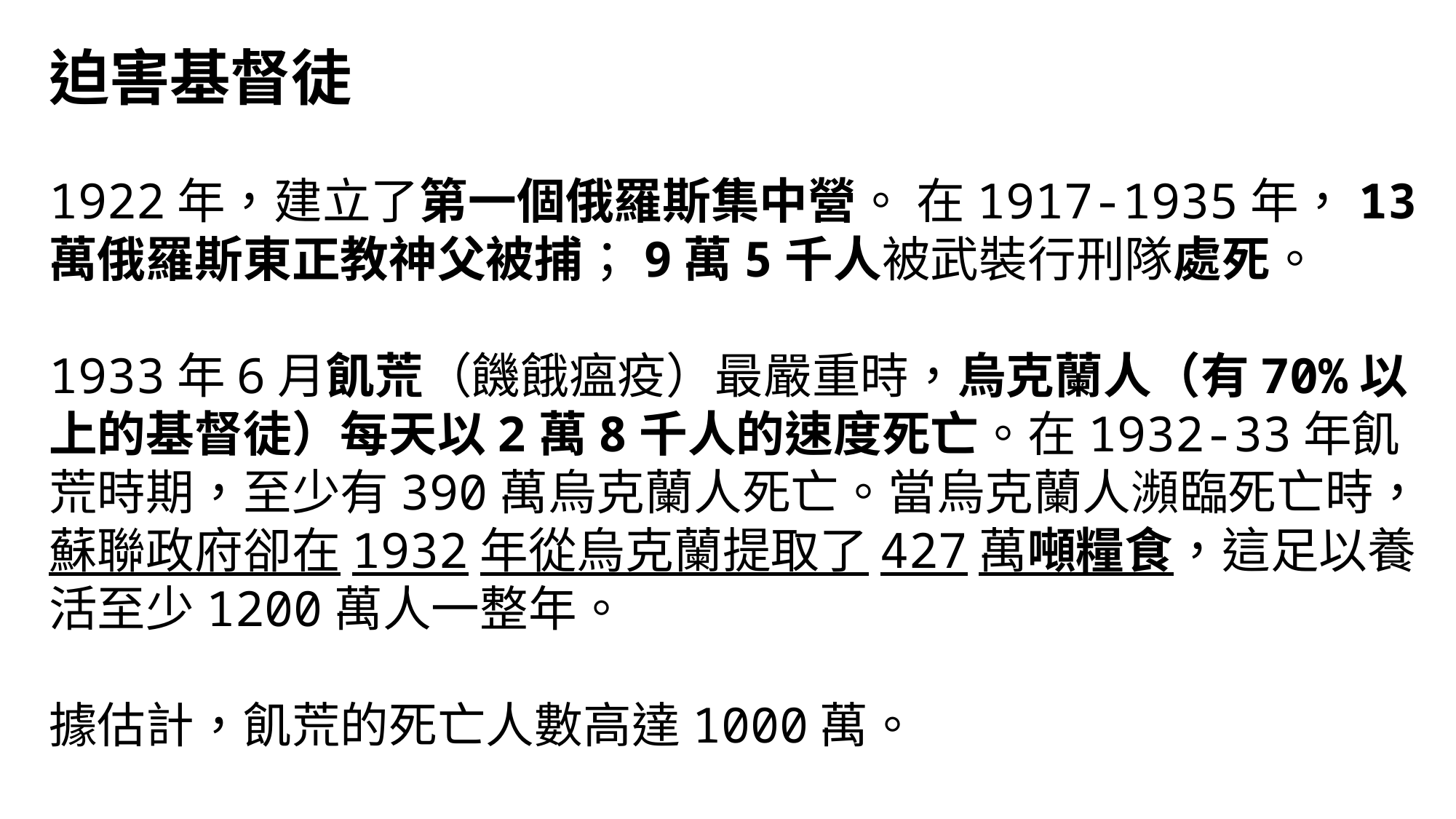

迫害基督徒

1922年，建立了第一個俄羅斯集中營。 在1917-1935年，13萬俄羅斯東正教神父被捕；9萬5千人被武裝行刑隊處死。

1933年6月飢荒（饑餓瘟疫）最嚴重時，烏克蘭人（有70%以上的基督徒）每天以2萬8千人的速度死亡。在1932-33年飢荒時期，至少有390萬烏克蘭人死亡。當烏克蘭人瀕臨死亡時，蘇聯政府卻在1932年從烏克蘭提取了427萬噸糧食，這足以養活至少1200萬人一整年。

據估計，飢荒的死亡人數高達1000萬。